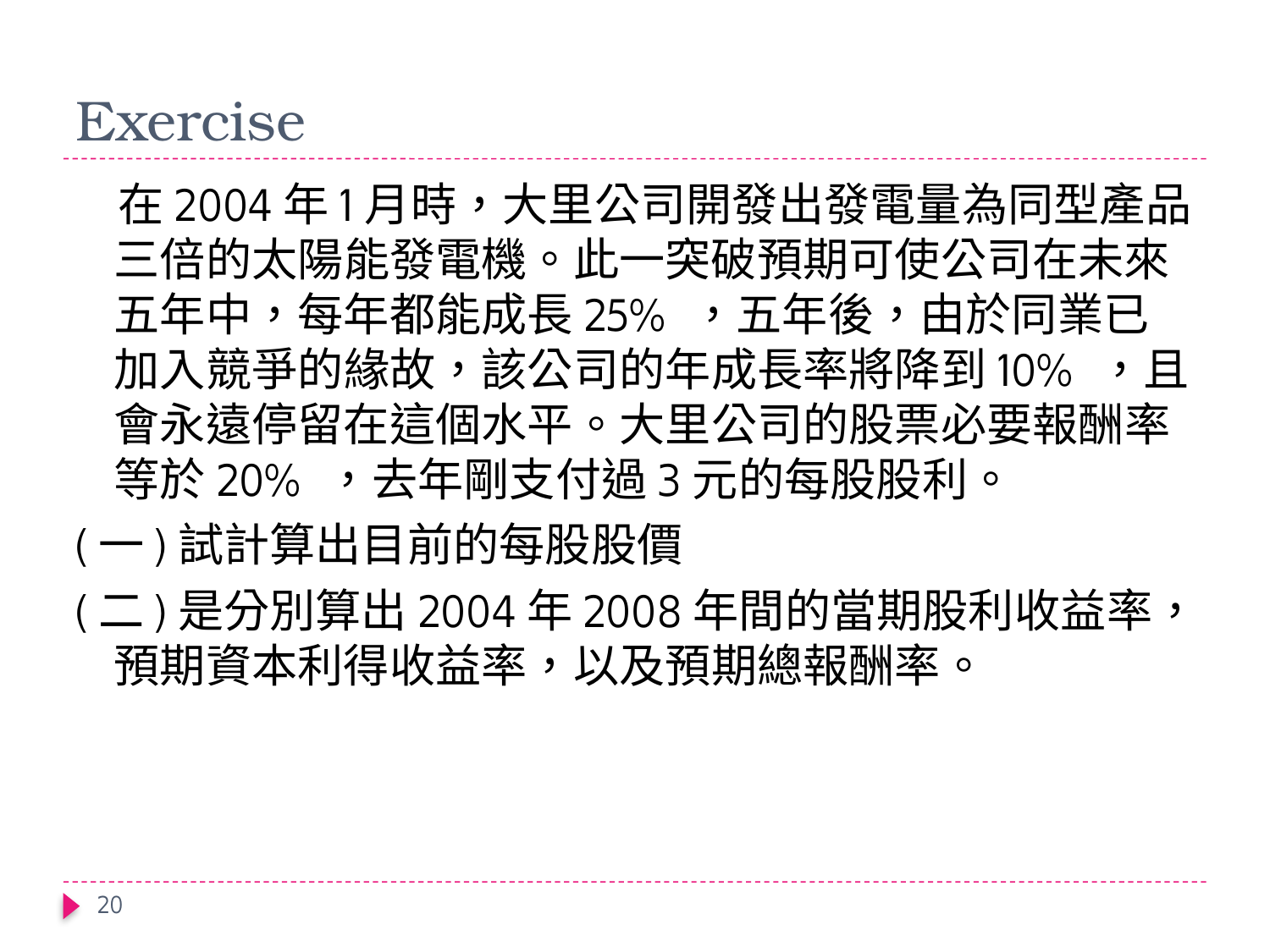

# Exercise
   在2004年1月時，大里公司開發出發電量為同型產品三倍的太陽能發電機。此一突破預期可使公司在未來五年中，每年都能成長25% ，五年後，由於同業已加入競爭的緣故，該公司的年成長率將降到10% ，且會永遠停留在這個水平。大里公司的股票必要報酬率等於20% ，去年剛支付過3元的每股股利。
(一)試計算出目前的每股股價
(二)是分別算出2004年2008年間的當期股利收益率，預期資本利得收益率，以及預期總報酬率。
20